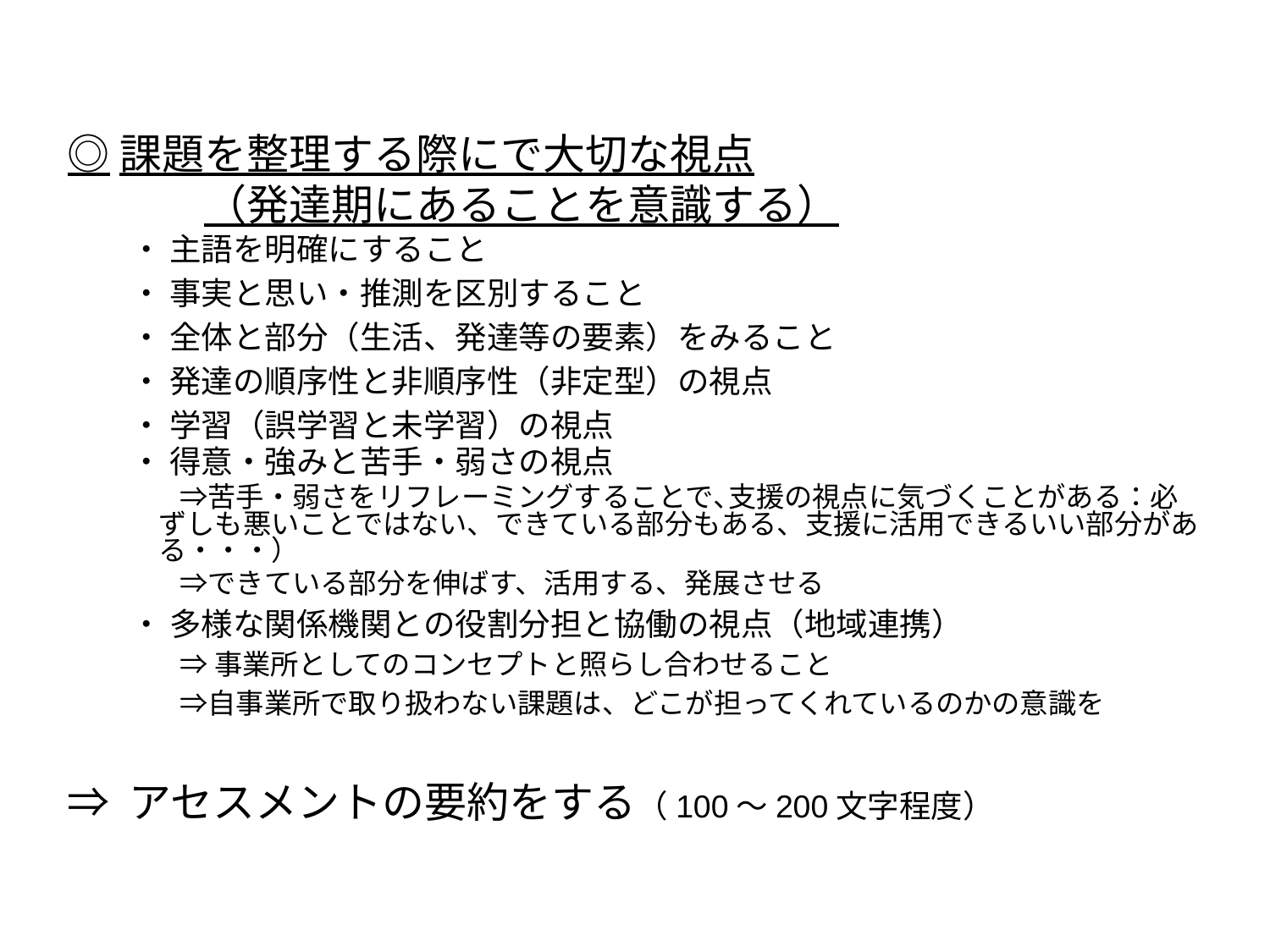

◎課題を整理する際にで大切な視点
（発達期にあることを意識する）
　　・ 主語を明確にすること
　　・ 事実と思い・推測を区別すること
　　・ 全体と部分（生活、発達等の要素）をみること
　　・ 発達の順序性と非順序性（非定型）の視点
　　・ 学習（誤学習と未学習）の視点
　　・ 得意・強みと苦手・弱さの視点
　　　　⇒苦手・弱さをリフレーミングすることで､支援の視点に気づくことがある：必ずしも悪いことではない、できている部分もある、支援に活用できるいい部分がある・・・）
　　　　⇒できている部分を伸ばす、活用する、発展させる
　　・ 多様な関係機関との役割分担と協働の視点（地域連携）
　　　　⇒ 事業所としてのコンセプトと照らし合わせること
　　　　⇒自事業所で取り扱わない課題は、どこが担ってくれているのかの意識を

⇒ アセスメントの要約をする（100～200文字程度）